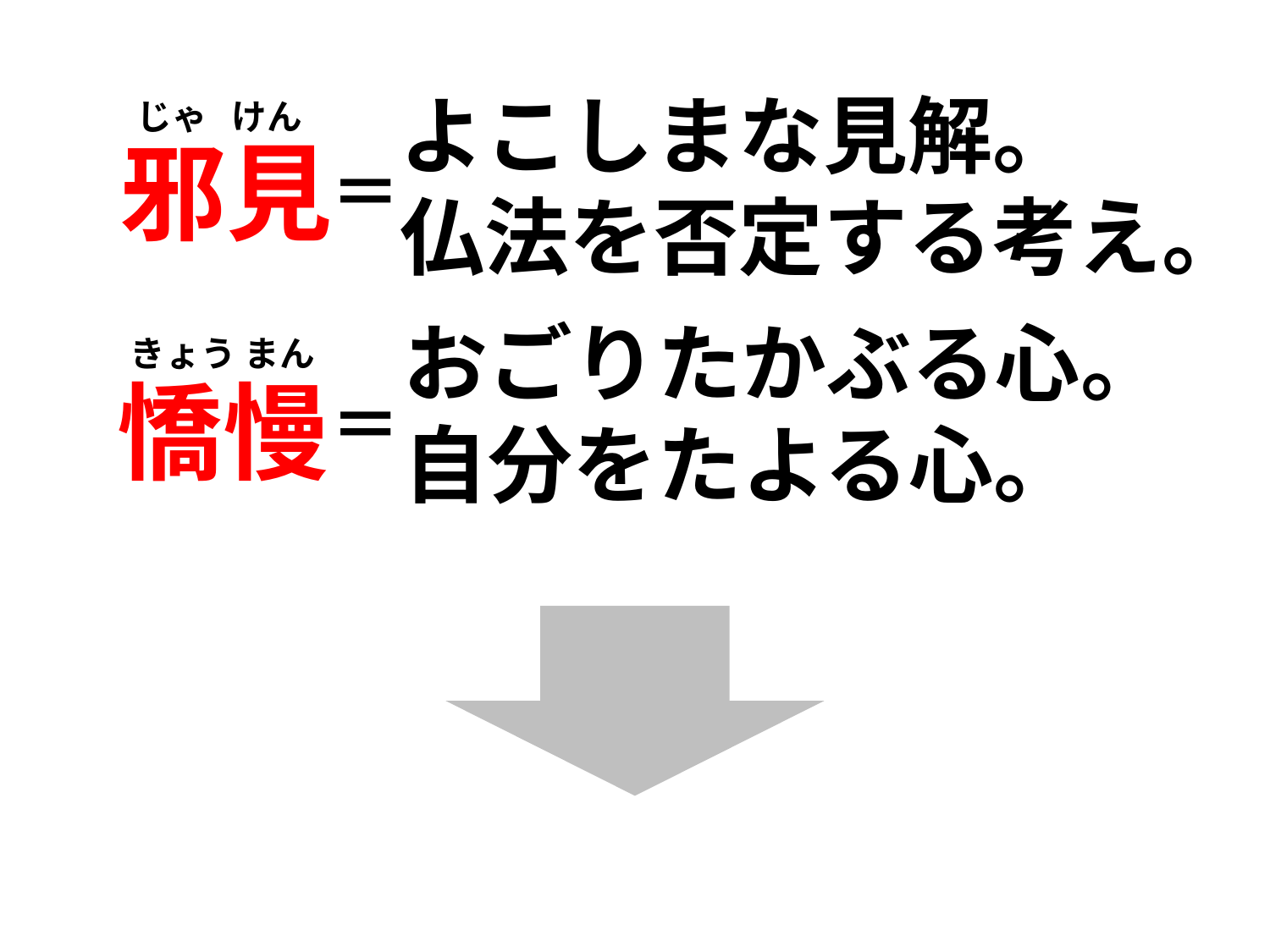

よこしまな見解。
仏法を否定する考え。
じゃ   けん
邪見
おごりたかぶる心。
自分をたよる心。
きょう まん
憍慢
＝
＝